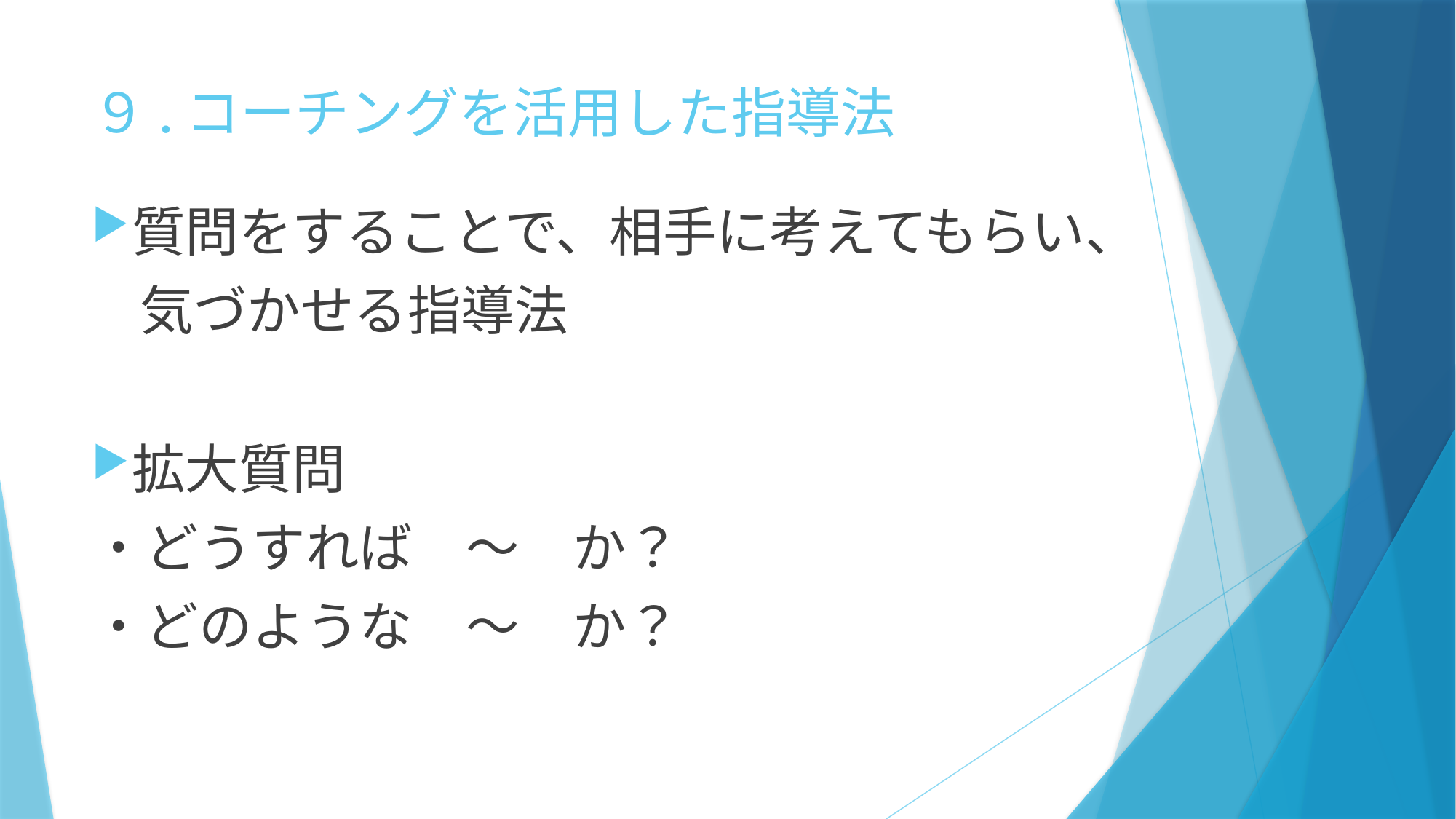

# ９.コーチングを活用した指導法
質問をすることで、相手に考えてもらい、
   気づかせる指導法

拡大質問
・どうすれば　～　か？
・どのような　～　か？